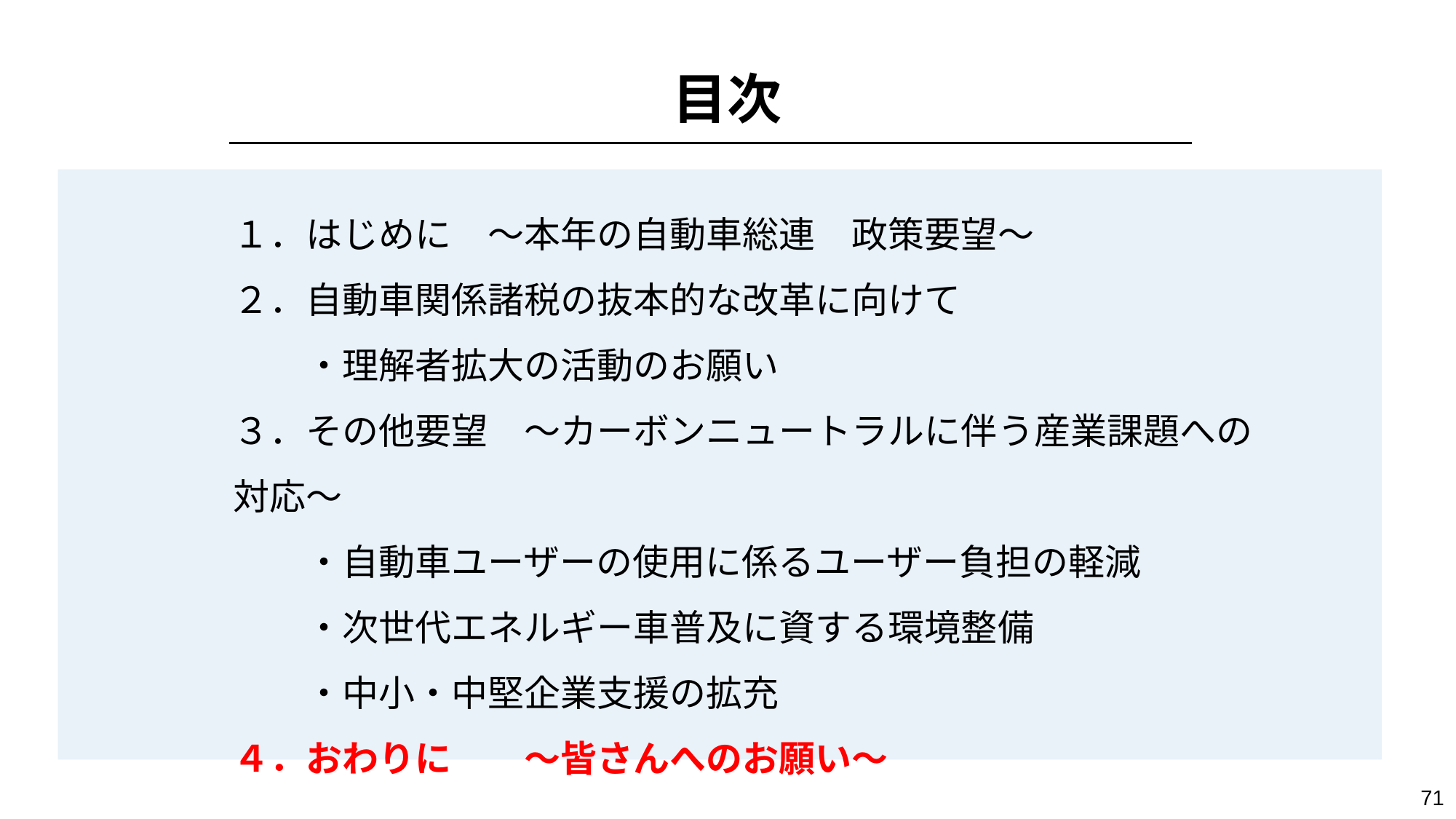

目次

１．はじめに　～本年の自動車総連　政策要望～
２．自動車関係諸税の抜本的な改革に向けて
　　・理解者拡大の活動のお願い
３．その他要望　～カーボンニュートラルに伴う産業課題への対応～
　　・自動車ユーザーの使用に係るユーザー負担の軽減
　　・次世代エネルギー車普及に資する環境整備
　　・中小・中堅企業支援の拡充
４．おわりに　　～皆さんへのお願い～
71